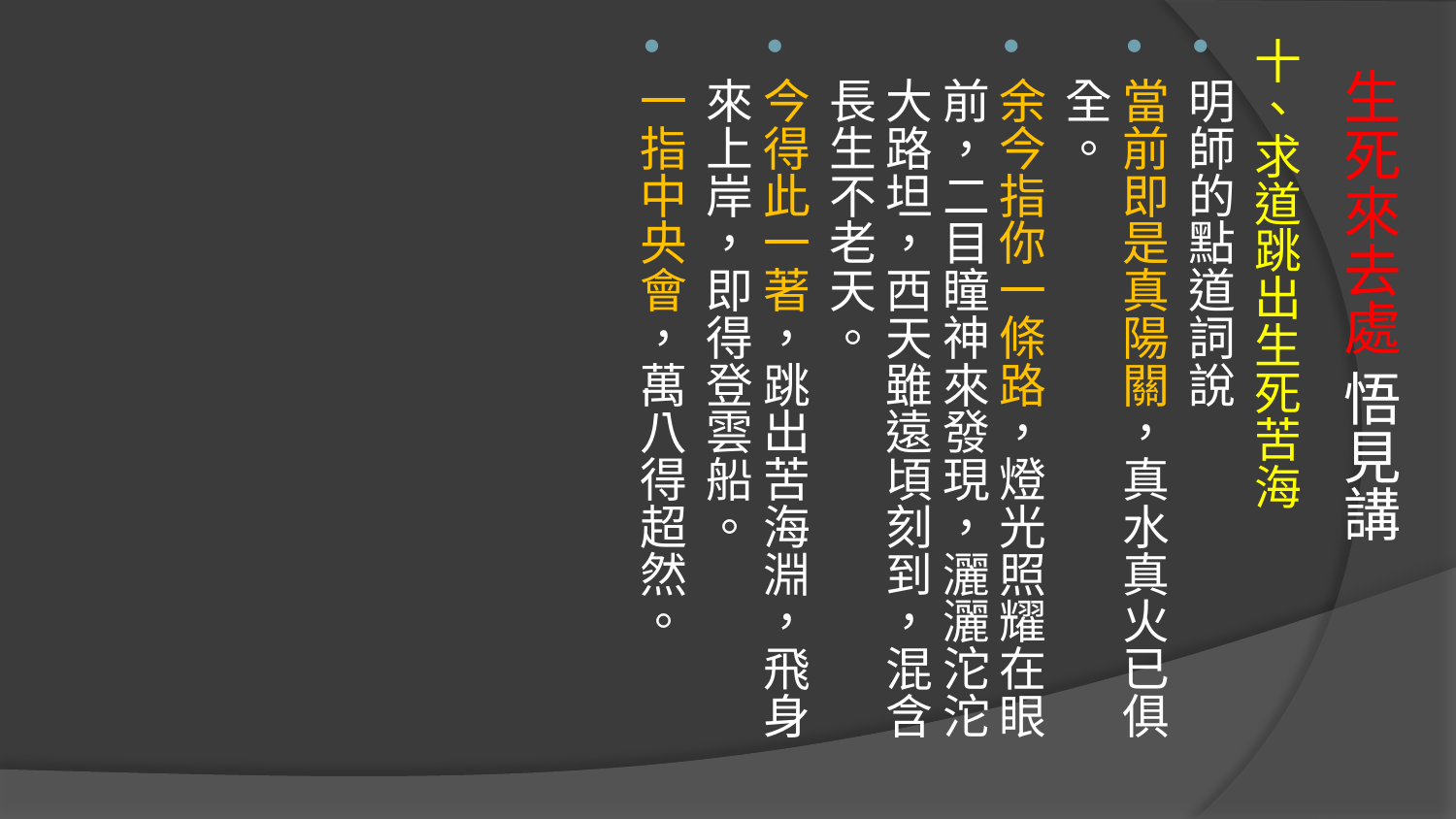

十、求道跳出生死苦海
明師的點道詞說
當前即是真陽關，真水真火已俱全。
余今指你一條路，燈光照耀在眼前，二目瞳神來發現，灑灑沱沱大路坦，西天雖遠頃刻到，混含長生不老天。
今得此一著，跳出苦海淵，飛身來上岸，即得登雲船。
一指中央會，萬八得超然。

# 生死來去處 悟見講